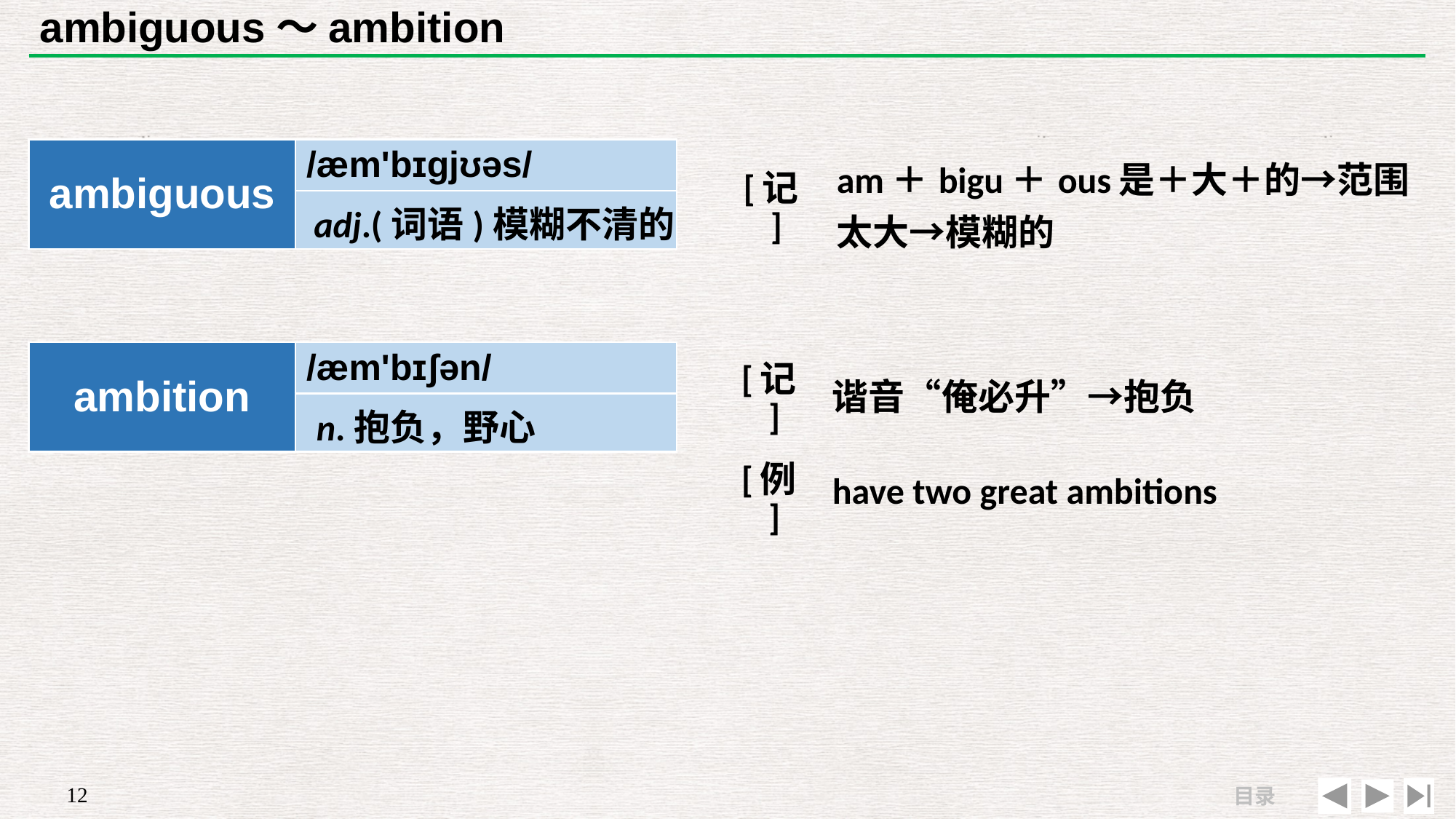

# ambiguous～ambition

| ambiguous | /æm'bɪɡjʊəs/ |
| --- | --- |
|  |  |
| [记] | am＋bigu＋ous是＋大＋的→范围太大→模糊的 |
| --- | --- |
|  |  |
adj.(词语)模糊不清的
| ambition | /æm'bɪʃən/ |
| --- | --- |
|  |  |
| [记] | 谐音“俺必升”→抱负 |
| --- | --- |
| [例] | have two great ambitions |
n.抱负，野心